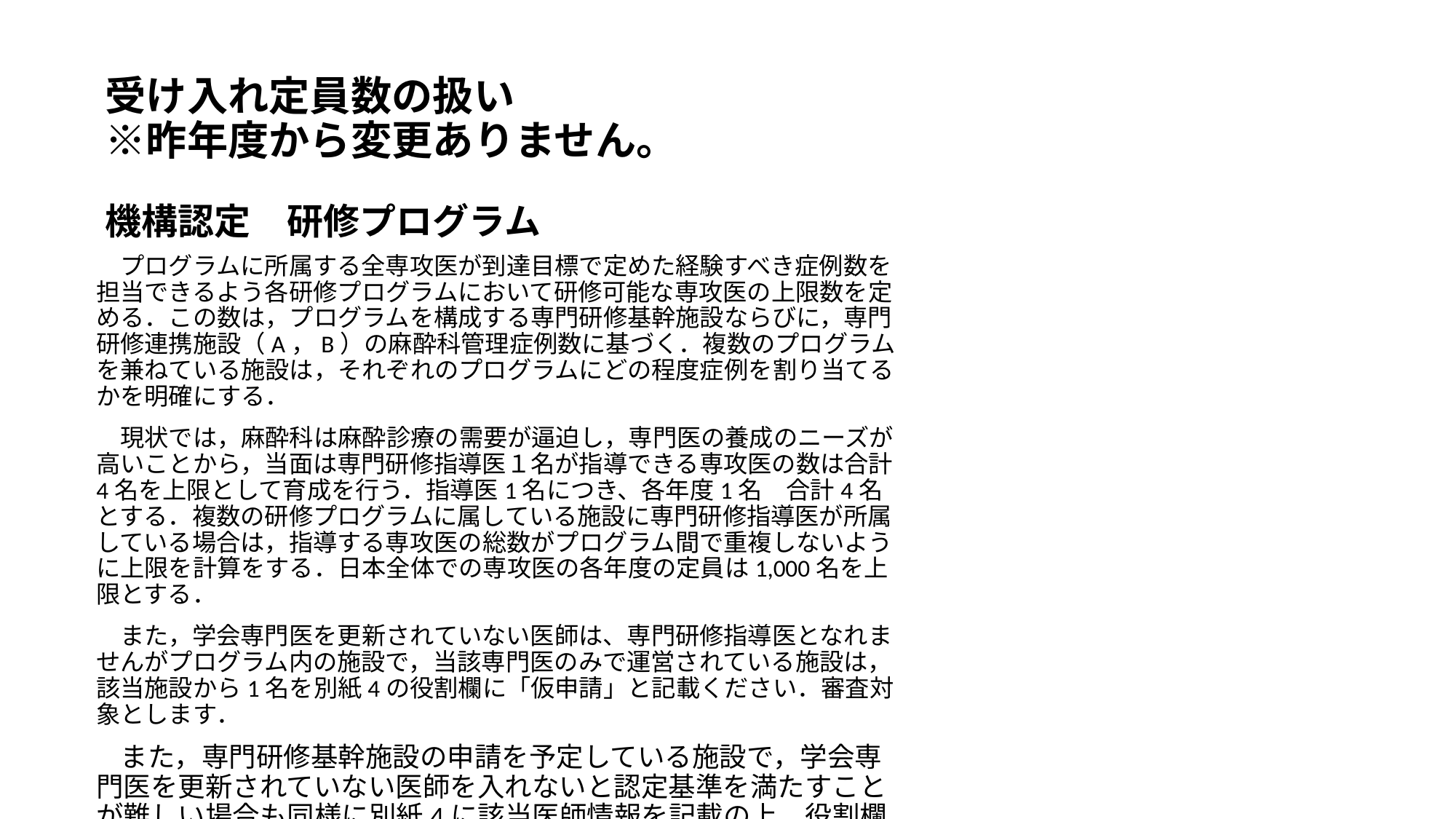

# 受け入れ定員数の扱い　 ※昨年度から変更ありません。
機構認定　研修プログラム
　プログラムに所属する全専攻医が到達目標で定めた経験すべき症例数を担当できるよう各研修プログラムにおいて研修可能な専攻医の上限数を定める．この数は，プログラムを構成する専門研修基幹施設ならびに，専門研修連携施設（A，B）の麻酔科管理症例数に基づく．複数のプログラムを兼ねている施設は，それぞれのプログラムにどの程度症例を割り当てるかを明確にする．
　現状では，麻酔科は麻酔診療の需要が逼迫し，専門医の養成のニーズが高いことから，当面は専門研修指導医１名が指導できる専攻医の数は合計4名を上限として育成を行う．指導医1名につき、各年度1名　合計4名とする．複数の研修プログラムに属している施設に専門研修指導医が所属している場合は，指導する専攻医の総数がプログラム間で重複しないように上限を計算をする．日本全体での専攻医の各年度の定員は1,000名を上限とする．
　また，学会専門医を更新されていない医師は、専門研修指導医となれませんがプログラム内の施設で，当該専門医のみで運営されている施設は，該当施設から1名を別紙4の役割欄に「仮申請」と記載ください．審査対象とします．
　また，専門研修基幹施設の申請を予定している施設で，学会専門医を更新されていない医師を入れないと認定基準を満たすことが難しい場合も同様に別紙4に該当医師情報を記載の上，役割欄に「仮申請」と記載ください．審査対象となります．